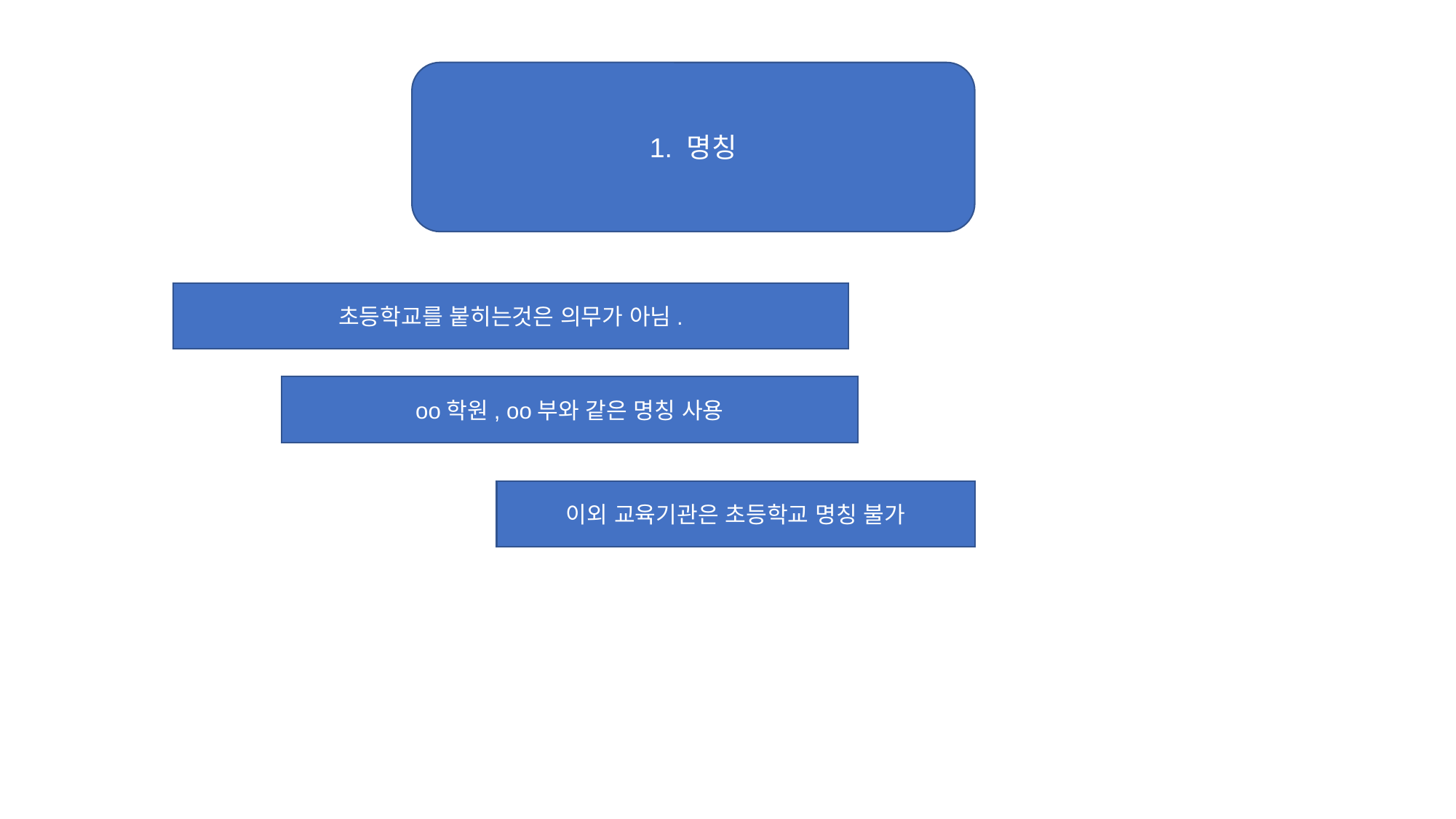

1. 명칭
#

초등학교를 붙히는것은 의무가 아님.
oo학원, oo부와 같은 명칭 사용
이외 교육기관은 초등학교 명칭 불가